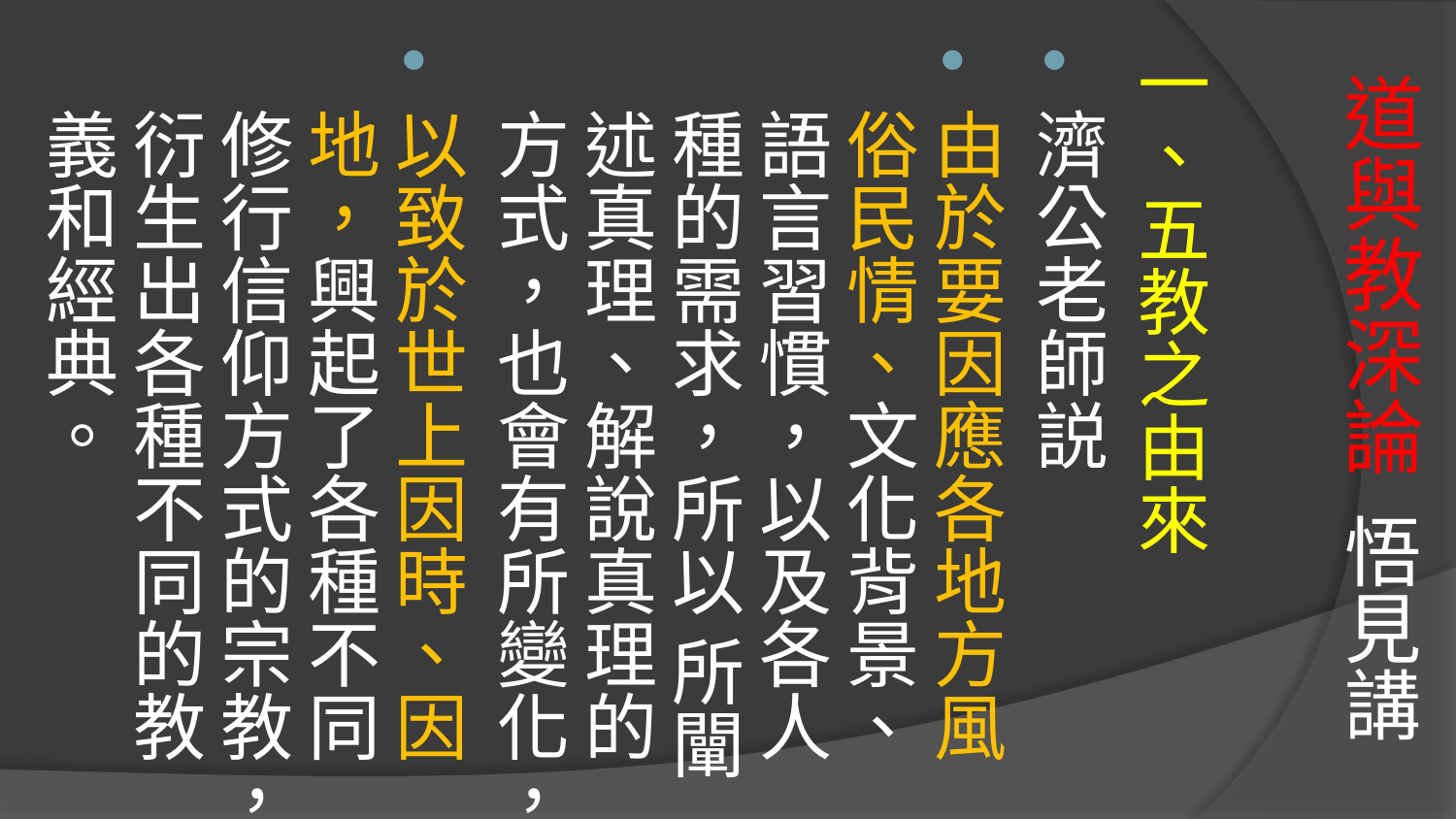

# 道與教深論  悟見講
一、五教之由來
濟公老師説
由於要因應各地方風俗民情、文化背景、語言習慣，以及各人種的需求，所以 所闡述真理、解說真理的方式，也會有所變化，
以致於世上因時、因地，興起了各種不同修行信仰方式的宗教，衍生出各種不同的教義和經典。